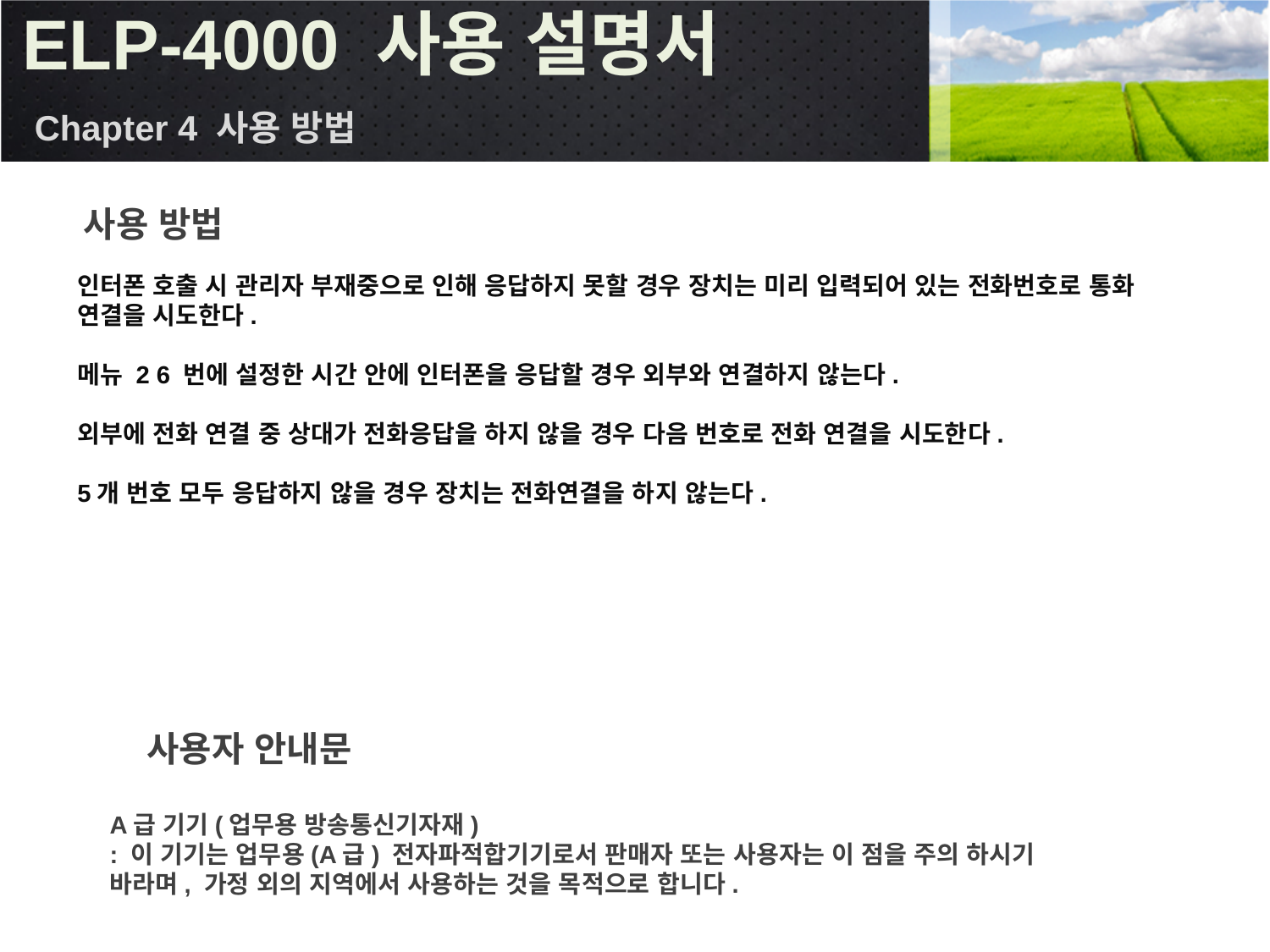

ELP-4000 사용 설명서
Chapter 4 사용 방법
사용 방법
인터폰 호출 시 관리자 부재중으로 인해 응답하지 못할 경우 장치는 미리 입력되어 있는 전화번호로 통화 연결을 시도한다.

메뉴 2 6 번에 설정한 시간 안에 인터폰을 응답할 경우 외부와 연결하지 않는다.

외부에 전화 연결 중 상대가 전화응답을 하지 않을 경우 다음 번호로 전화 연결을 시도한다.

5개 번호 모두 응답하지 않을 경우 장치는 전화연결을 하지 않는다.

사용자 안내문
A급 기기(업무용 방송통신기자재)
: 이 기기는 업무용(A급) 전자파적합기기로서 판매자 또는 사용자는 이 점을 주의 하시기
바라며, 가정 외의 지역에서 사용하는 것을 목적으로 합니다.